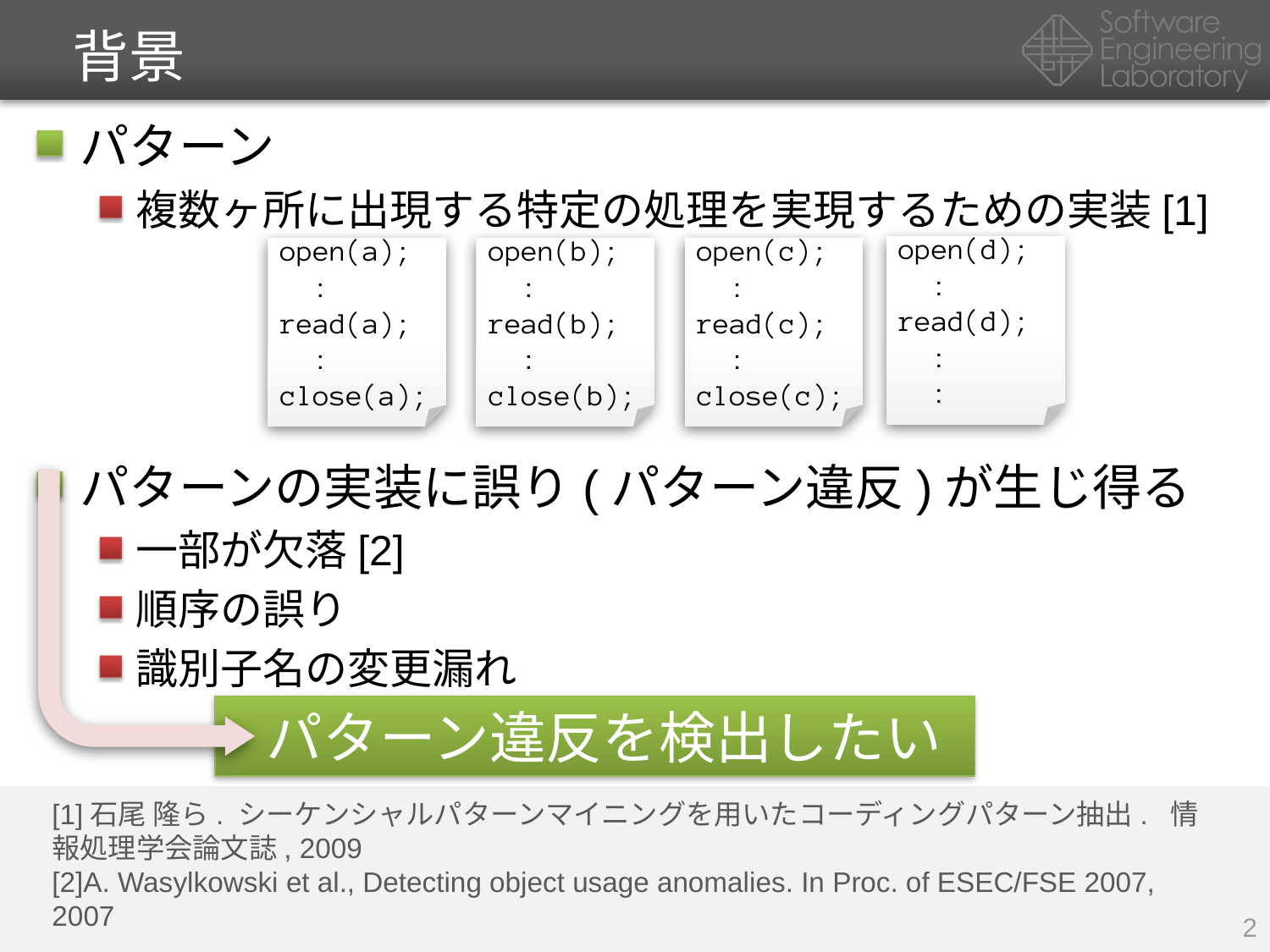

# 背景
パターン
複数ヶ所に出現する特定の処理を実現するための実装[1]

パターンの実装に誤り(パターン違反)が生じ得る
一部が欠落[2]
順序の誤り
識別子名の変更漏れ
open(d);
  :
read(d);
  :
  :
open(c);
  :
read(c);
  :
close(c);
open(a);
  :
read(a);
  :
close(a);
open(b);
  :
read(b);
  :
close(b);

  パターン違反を検出したい

[1]石尾 隆ら. シーケンシャルパターンマイニングを用いたコーディングパターン抽出.  情報処理学会論文誌, 2009
[2]A. Wasylkowski et al., Detecting object usage anomalies. In Proc. of ESEC/FSE 2007, 2007

2